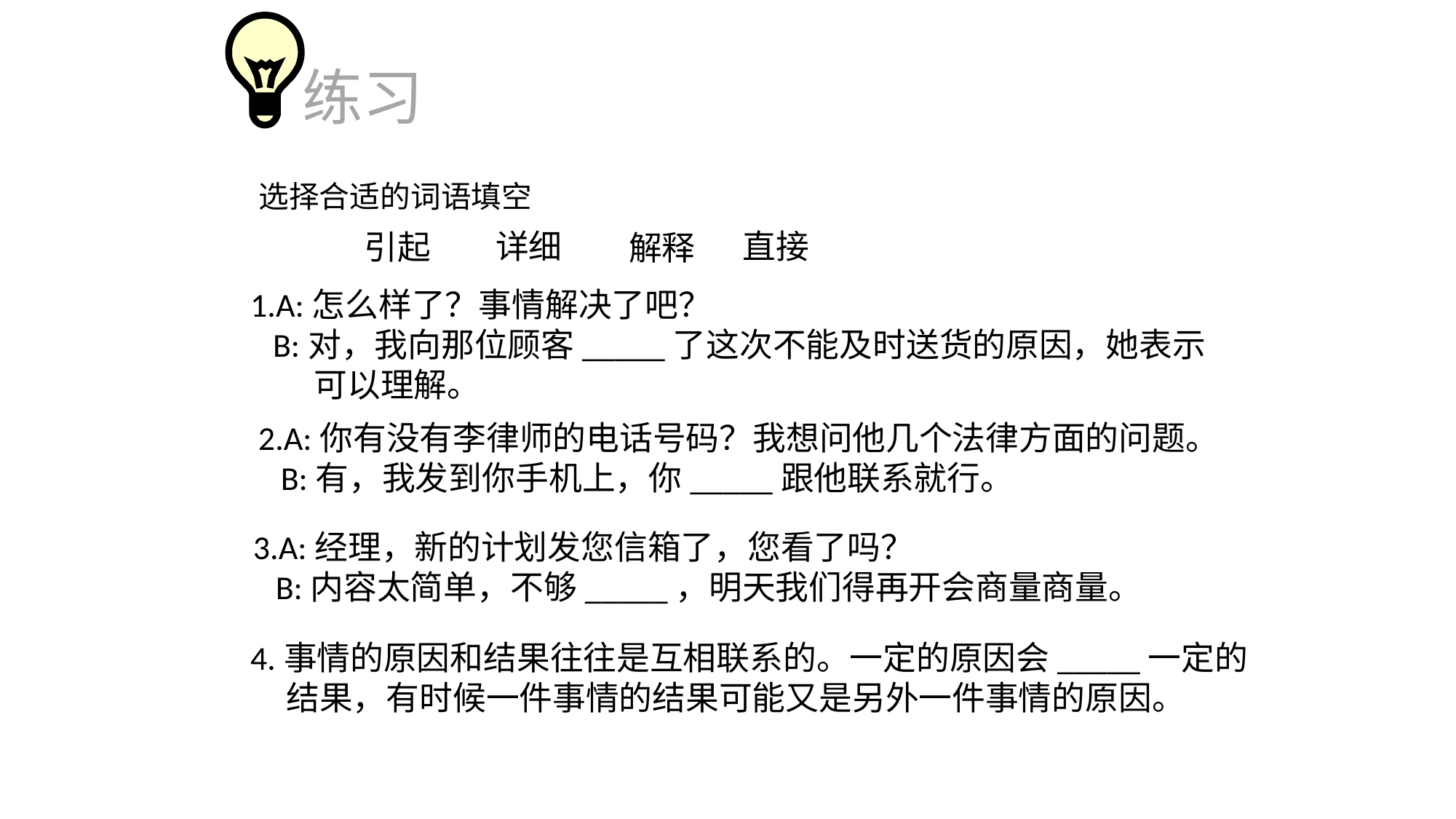

练习
选择合适的词语填空
详细
直接
引起
解释
1.A:怎么样了？事情解决了吧？
   B:对，我向那位顾客_____了这次不能及时送货的原因，她表示
      可以理解。
2.A:你有没有李律师的电话号码？我想问他几个法律方面的问题。
   B:有，我发到你手机上，你_____跟他联系就行。
3.A:经理，新的计划发您信箱了，您看了吗？
   B:内容太简单，不够_____，明天我们得再开会商量商量。
4.事情的原因和结果往往是互相联系的。一定的原因会_____一定的
   结果，有时候一件事情的结果可能又是另外一件事情的原因。